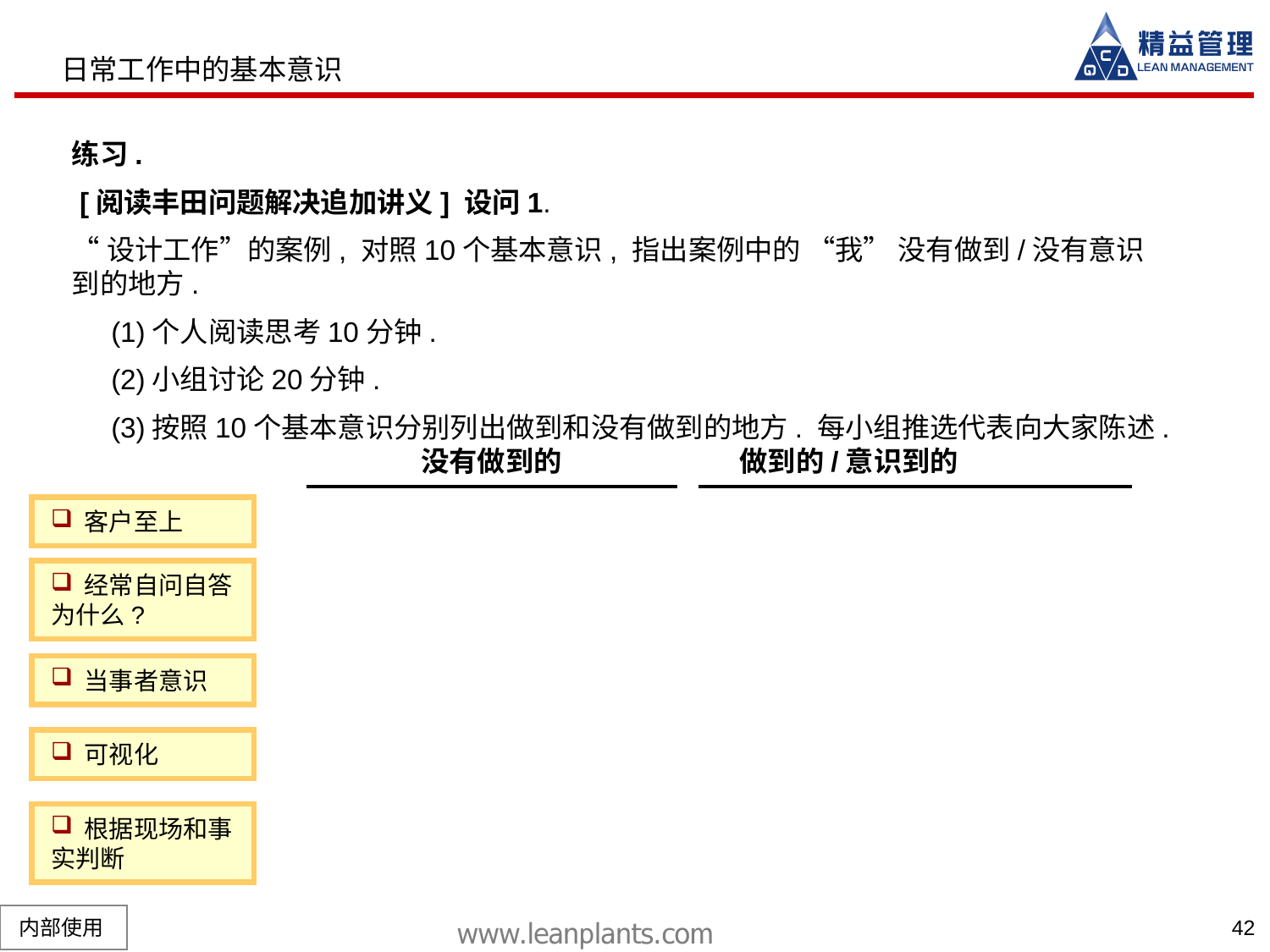

日常工作中的基本意识
练习.
 [阅读丰田问题解决追加讲义] 设问1.
“设计工作”的案例, 对照10个基本意识, 指出案例中的 “我” 没有做到/没有意识到的地方.
     (1)个人阅读思考10分钟.
     (2)小组讨论20分钟.
     (3)按照10个基本意识分别列出做到和没有做到的地方. 每小组推选代表向大家陈述.
没有做到的                            做到的/意识到的
 客户至上
 经常自问自答为什么?
 当事者意识
 可视化
 根据现场和事实判断
内部使用